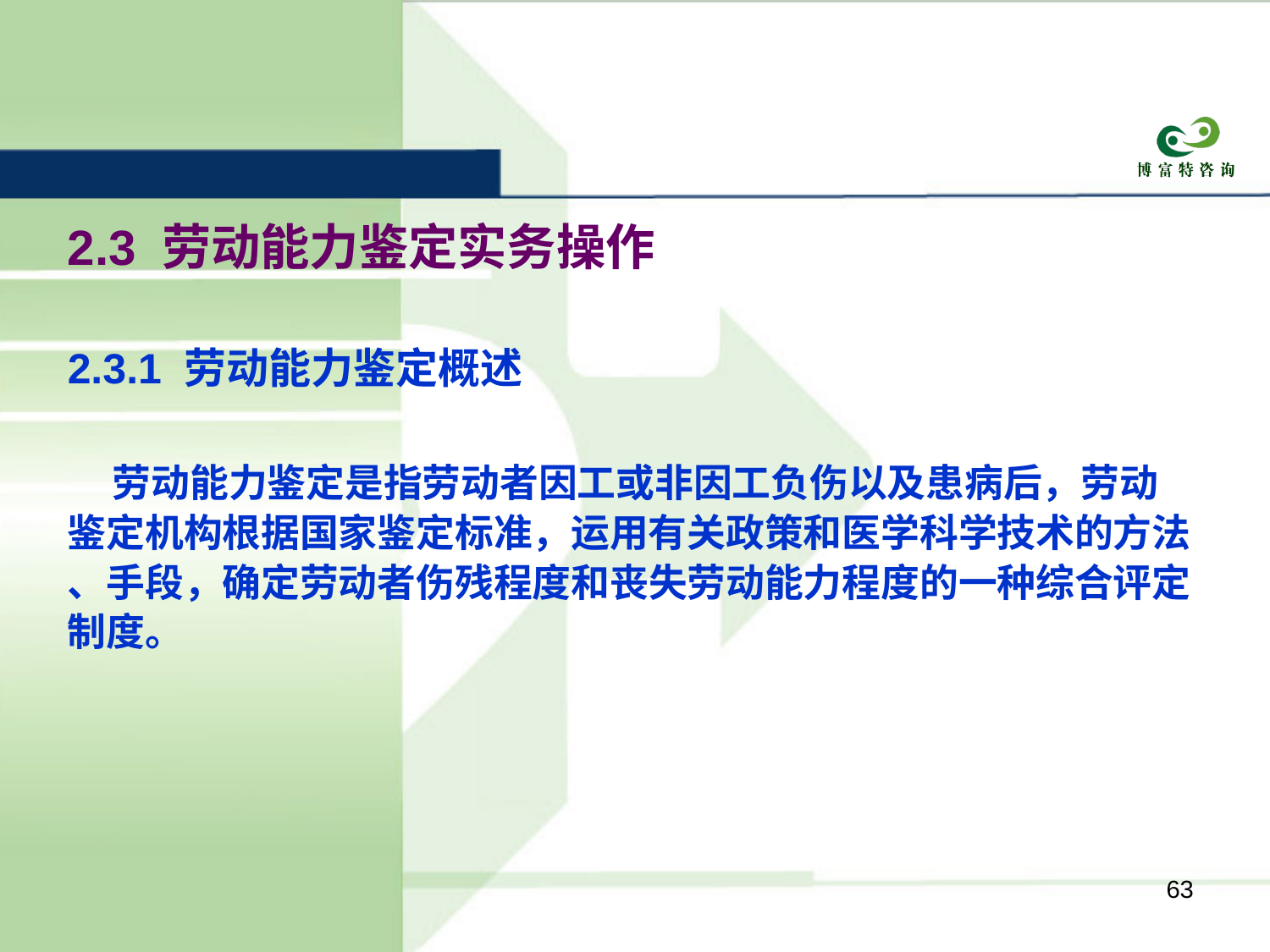

2.3 劳动能力鉴定实务操作

2.3.1 劳动能力鉴定概述

    劳动能力鉴定是指劳动者因工或非因工负伤以及患病后，劳动
鉴定机构根据国家鉴定标准，运用有关政策和医学科学技术的方法
、手段，确定劳动者伤残程度和丧失劳动能力程度的一种综合评定
制度。
63